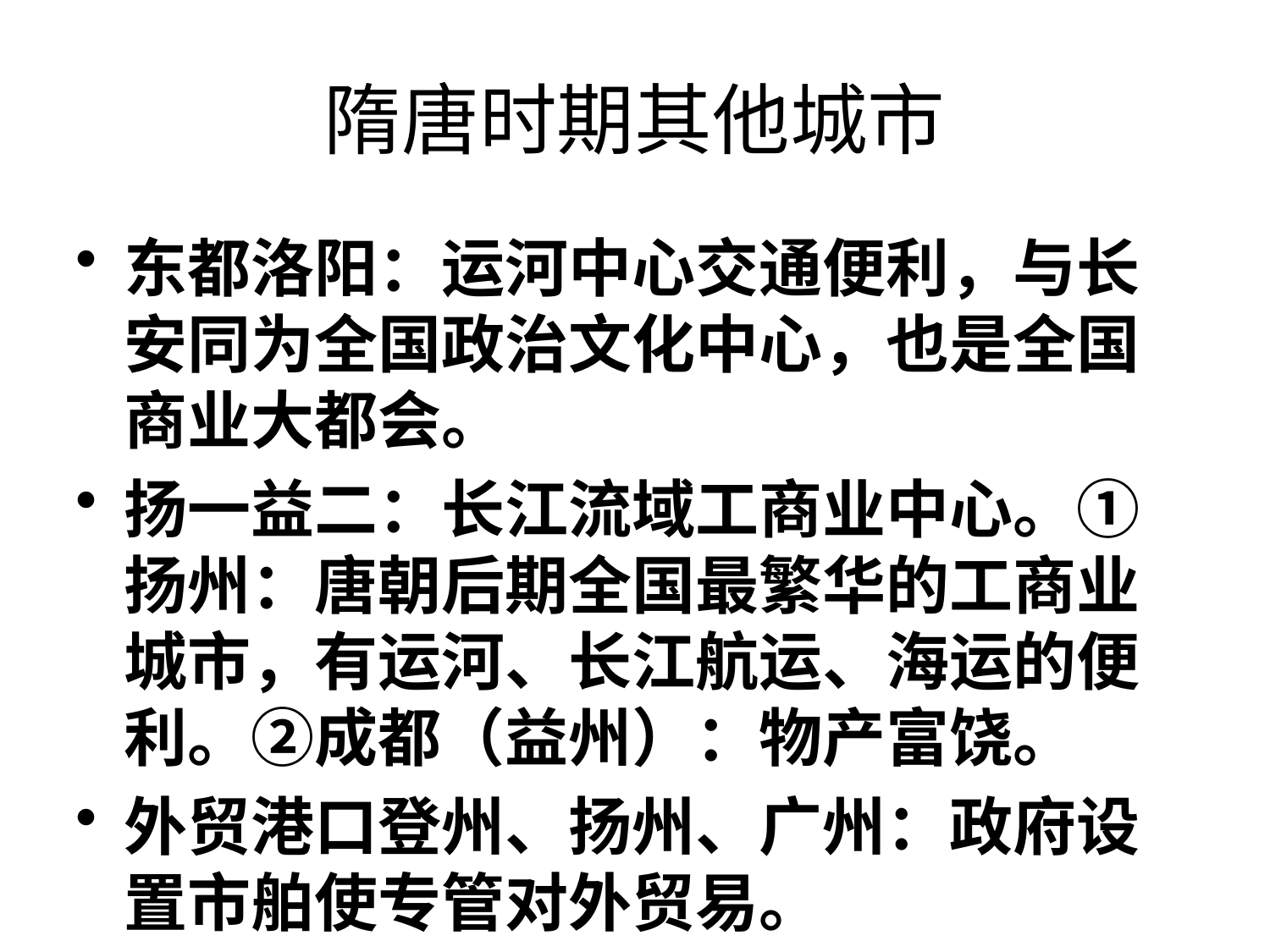

# 隋唐时期其他城市
东都洛阳：运河中心交通便利，与长安同为全国政治文化中心，也是全国商业大都会。
扬一益二：长江流域工商业中心。①扬州：唐朝后期全国最繁华的工商业城市，有运河、长江航运、海运的便利。②成都（益州）：物产富饶。
外贸港口登州、扬州、广州：政府设置市舶使专管对外贸易。